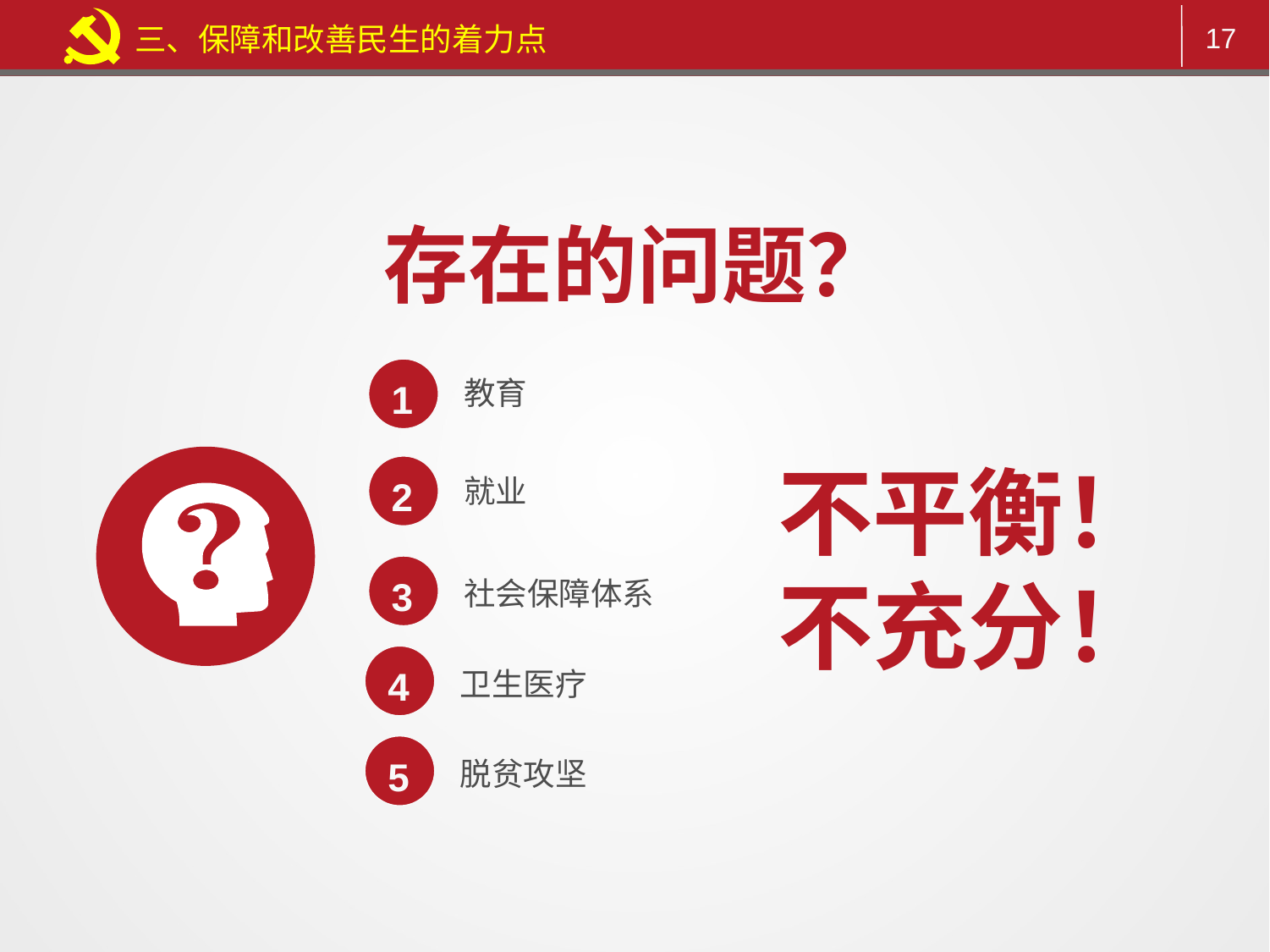

三、保障和改善民生的着力点
存在的问题？
1
教育

不平衡！
不充分！
2
就业
3
社会保障体系
4
卫生医疗
5
脱贫攻坚